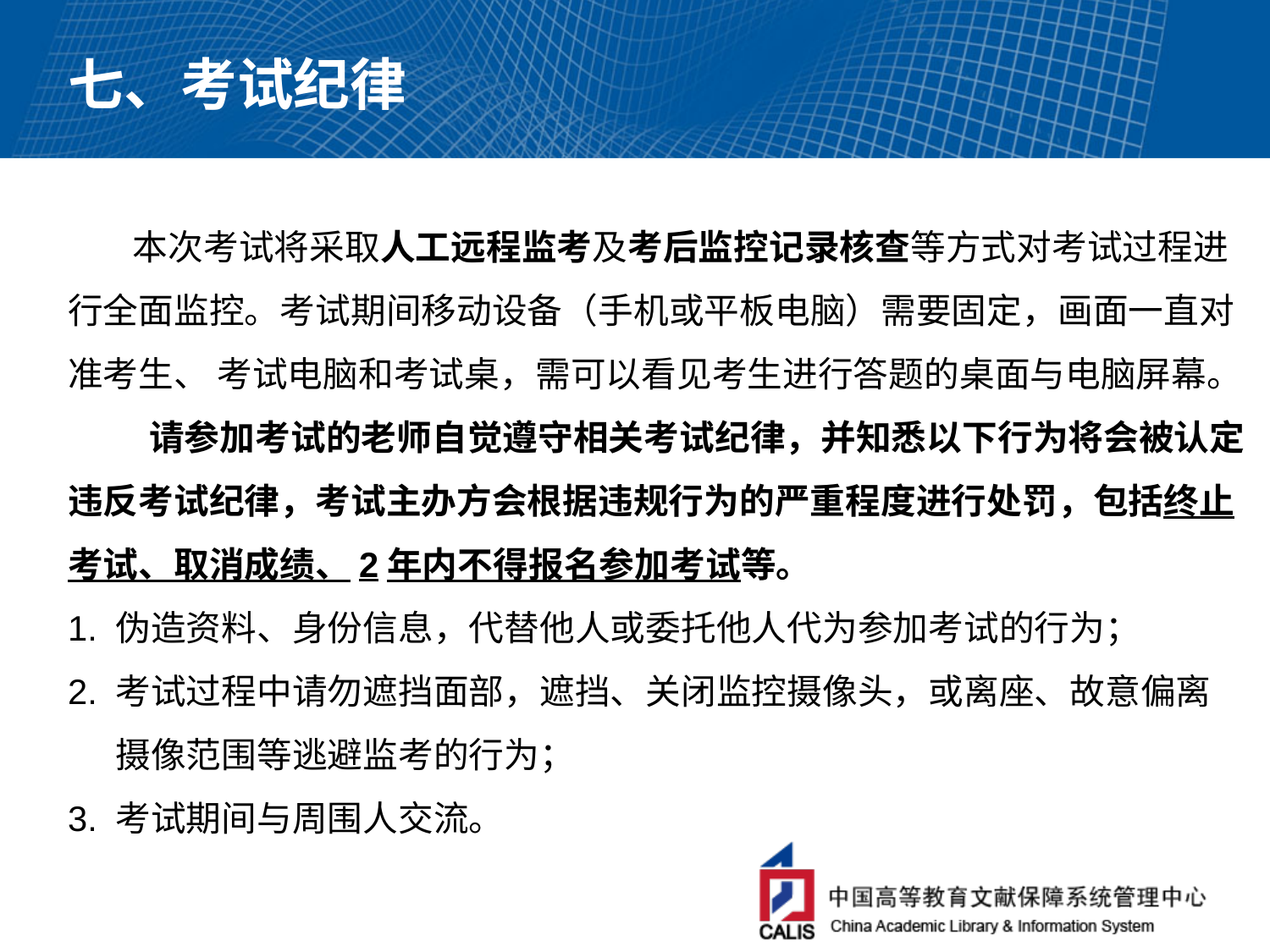

七、考试纪律

本次考试将采取人工远程监考及考后监控记录核查等方式对考试过程进行全面监控。考试期间移动设备（手机或平板电脑）需要固定，画面一直对准考生、 考试电脑和考试桌，需可以看见考生进行答题的桌面与电脑屏幕。
 请参加考试的老师自觉遵守相关考试纪律，并知悉以下行为将会被认定违反考试纪律，考试主办方会根据违规行为的严重程度进行处罚，包括终止考试、取消成绩、2年内不得报名参加考试等。
伪造资料、身份信息，代替他人或委托他人代为参加考试的行为；
考试过程中请勿遮挡面部，遮挡、关闭监控摄像头，或离座、故意偏离摄像范围等逃避监考的行为；
考试期间与周围人交流。